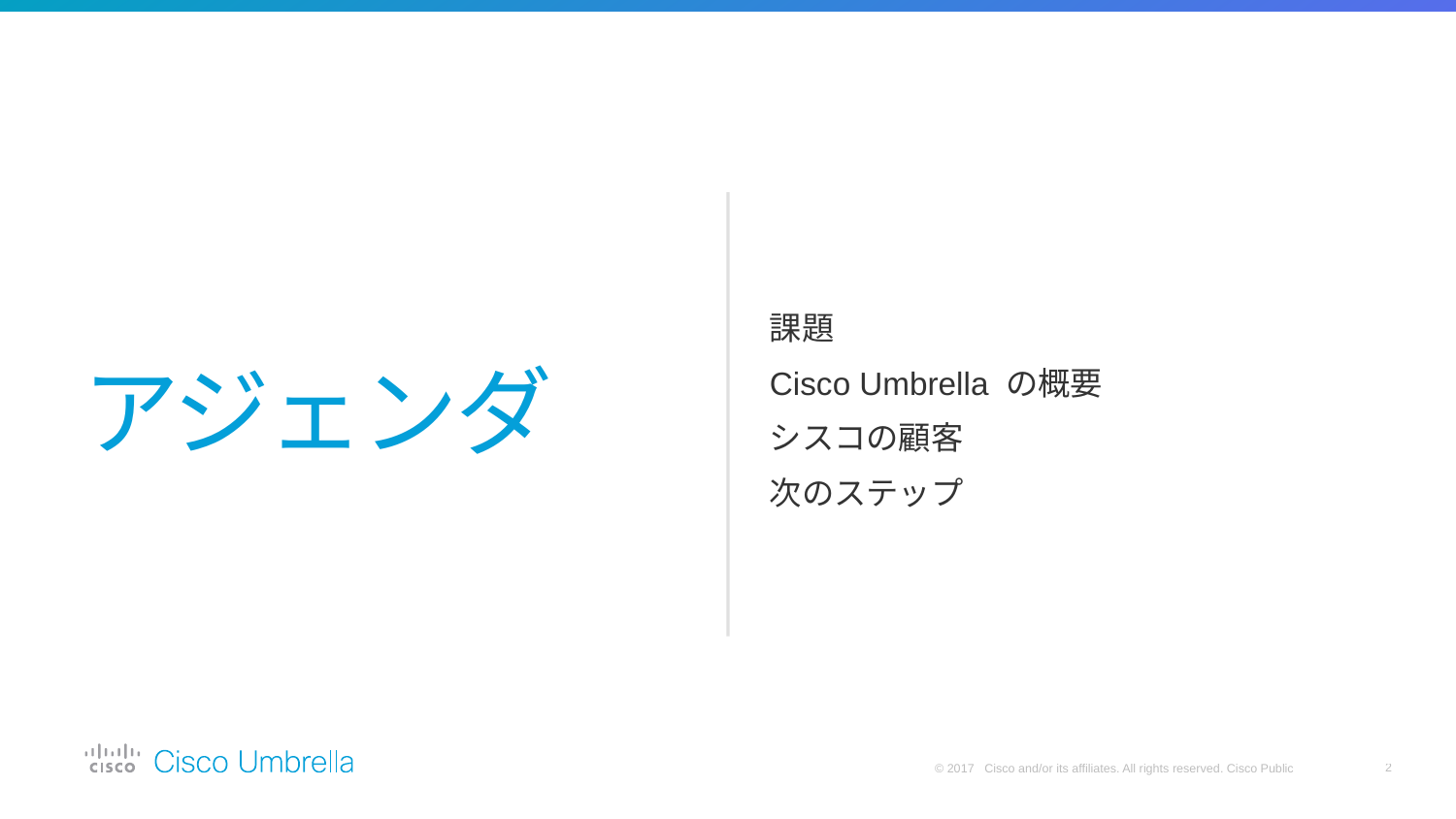

課題
Cisco Umbrella の概要
シスコの顧客
次のステップ
# アジェンダ